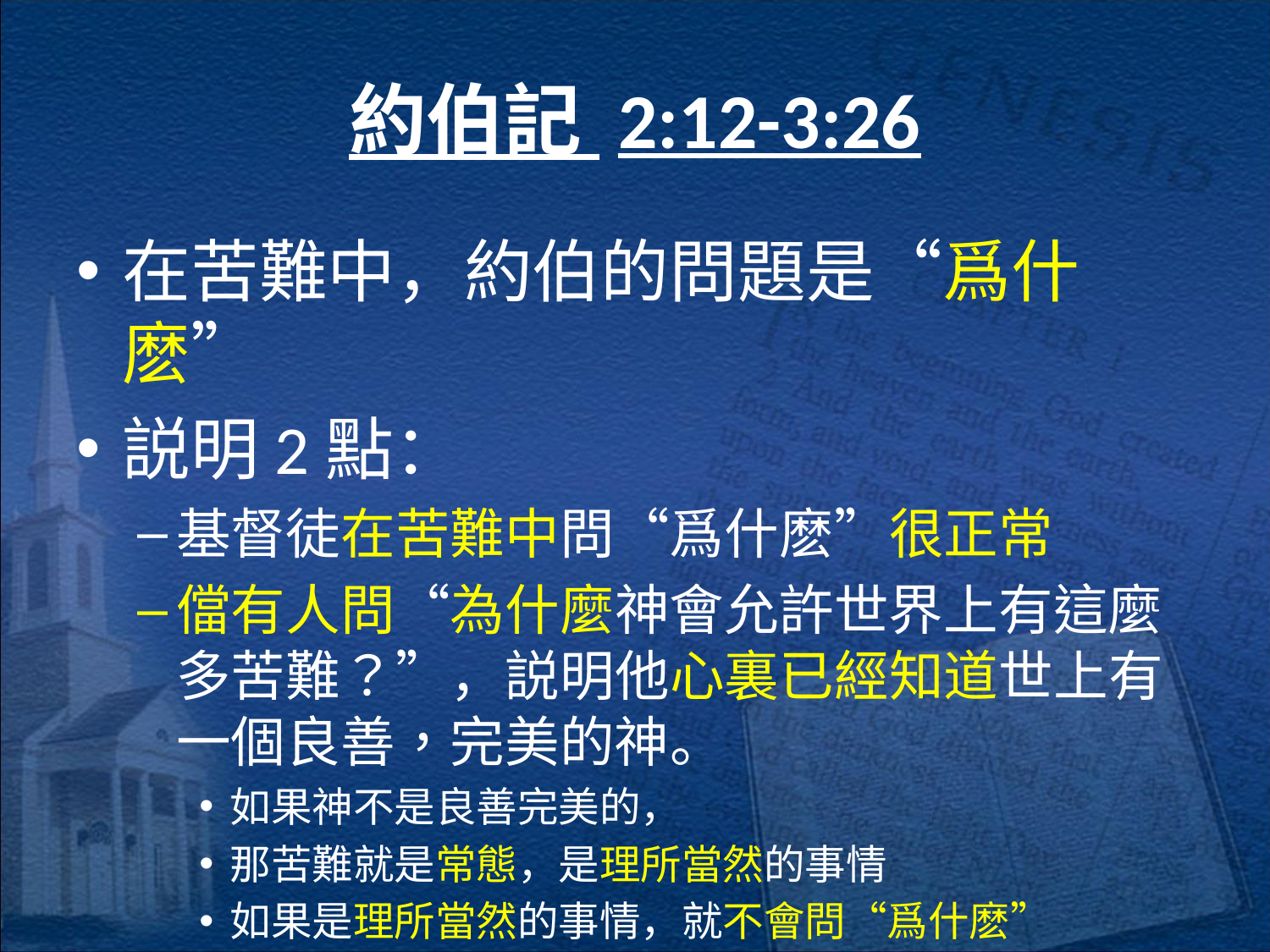

# 約伯記 2:12-3:26
在苦難中，約伯的問題是“爲什麽”
説明2點：
基督徒在苦難中問“爲什麽”很正常
儅有人問“為什麼神會允許世界上有這麼多苦難？”，説明他心裏已經知道世上有一個良善，完美的神。
如果神不是良善完美的，
那苦難就是常態，是理所當然的事情
如果是理所當然的事情，就不會問“爲什麽”